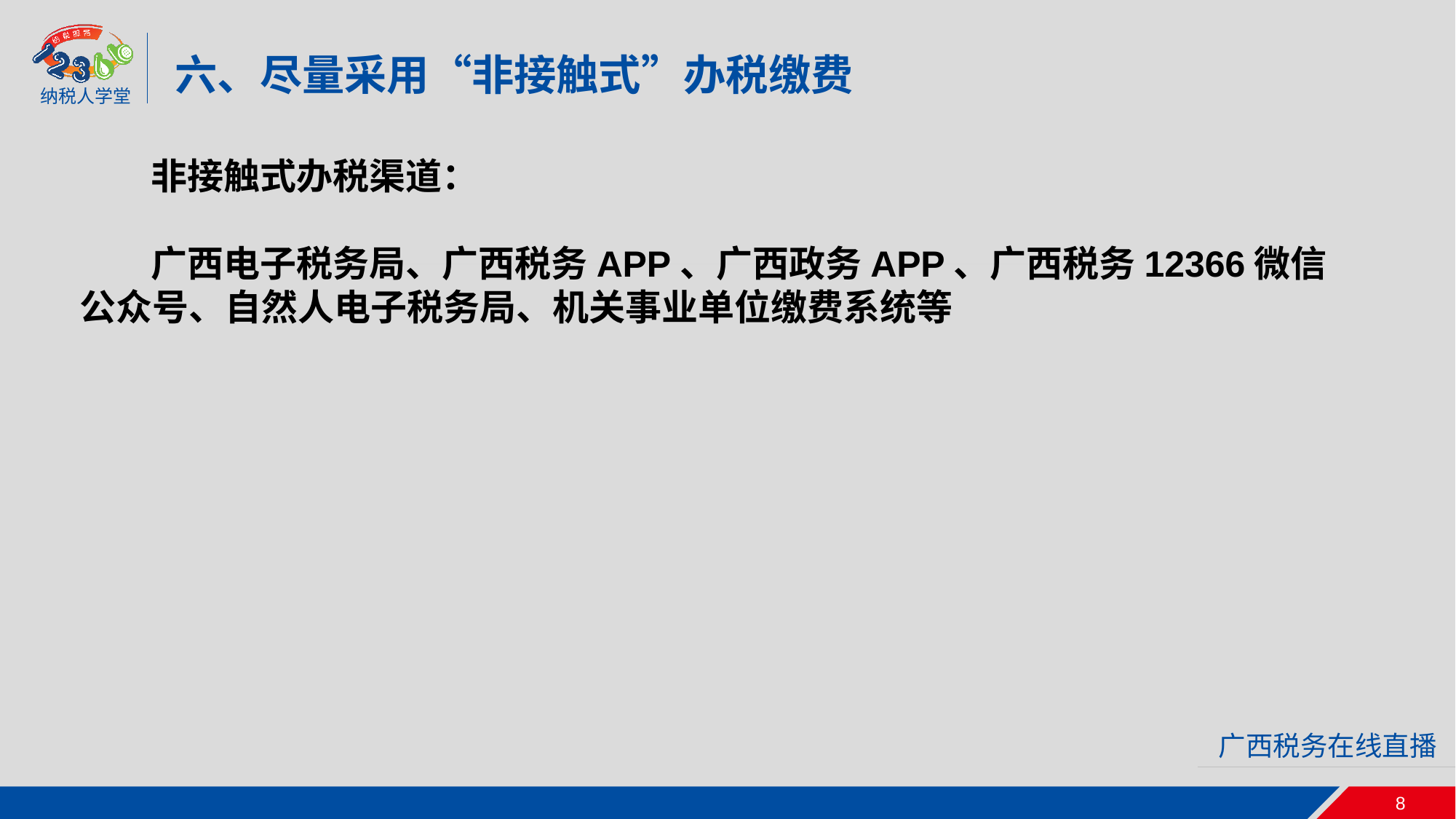

六、尽量采用“非接触式”办税缴费
 非接触式办税渠道：

 广西电子税务局、广西税务APP、广西政务APP、广西税务12366微信公众号、自然人电子税务局、机关事业单位缴费系统等